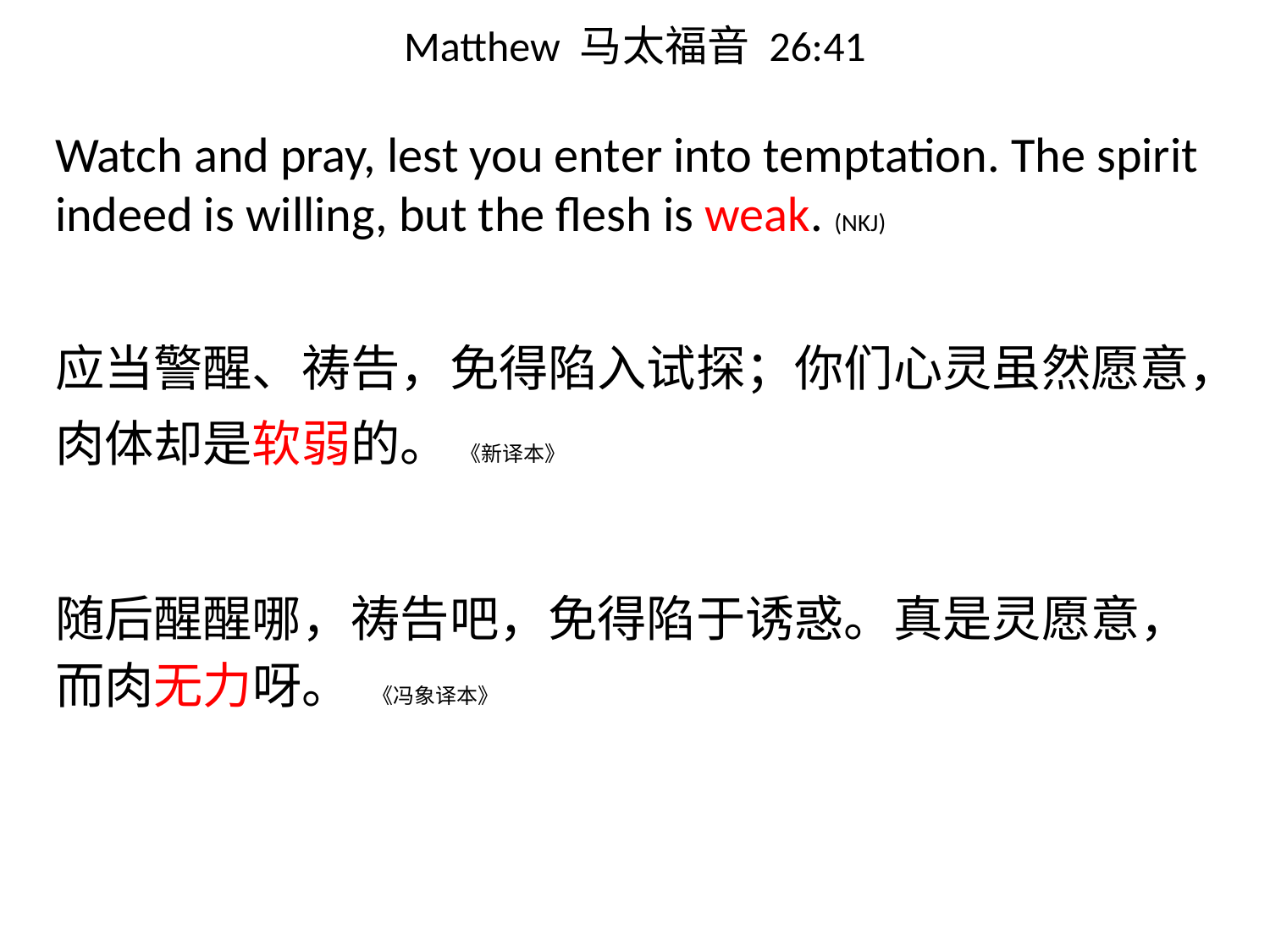

# Matthew 马太福音 26:41
Watch and pray, lest you enter into temptation. The spirit indeed is willing, but the flesh is weak. (NKJ)

应当警醒、祷告，免得陷入试探；你们心灵虽然愿意，肉体却是软弱的。 《新译本》

随后醒醒哪，祷告吧，免得陷于诱惑。真是灵愿意，而肉无力呀。 《冯象译本》